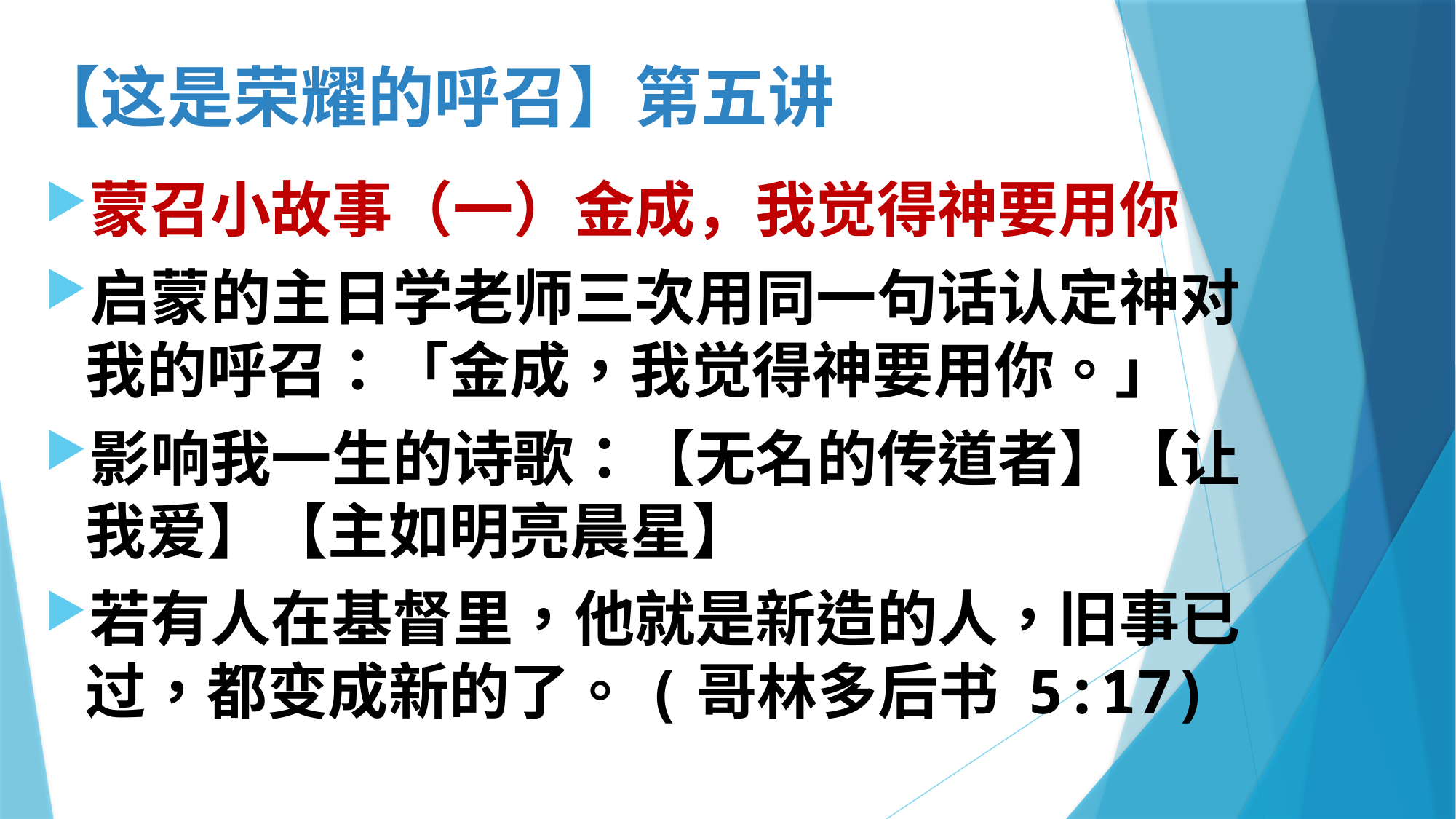

# 【这是荣耀的呼召】第五讲
蒙召小故事（一）金成，我觉得神要用你
启蒙的主日学老师三次用同一句话认定神对我的呼召：「金成，我觉得神要用你。」
影响我一生的诗歌：【无名的传道者】【让我爱】【主如明亮晨星】
若有人在基督里，他就是新造的人，旧事已过，都变成新的了。(哥林多后书 5:17)